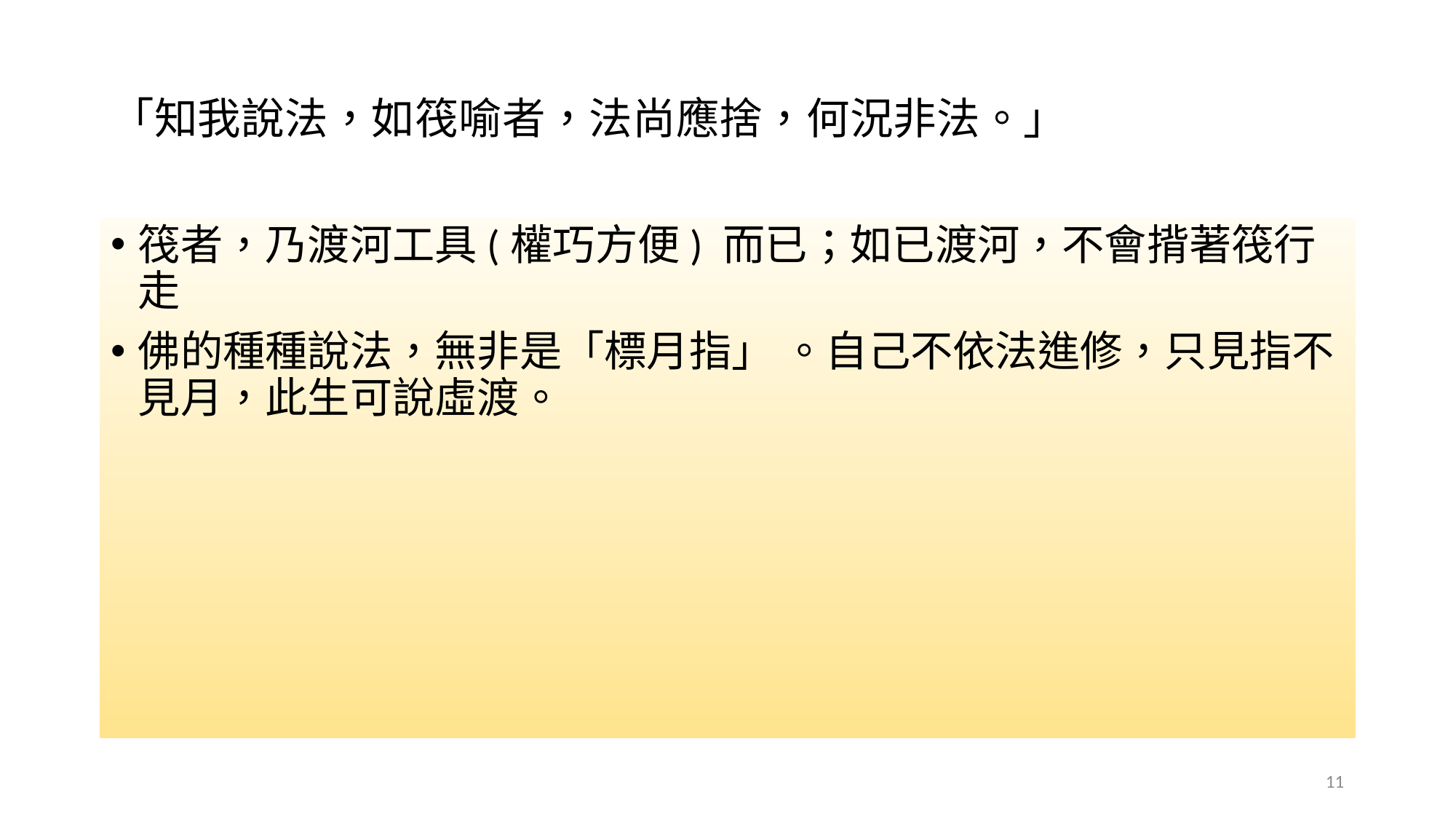

# 「知我說法，如筏喻者，法尚應捨，何況非法。」
筏者，乃渡河工具(權巧方便) 而已；如已渡河，不會揹著筏行走
佛的種種說法，無非是「標月指」 。自己不依法進修，只見指不見月，此生可說虛渡。
11